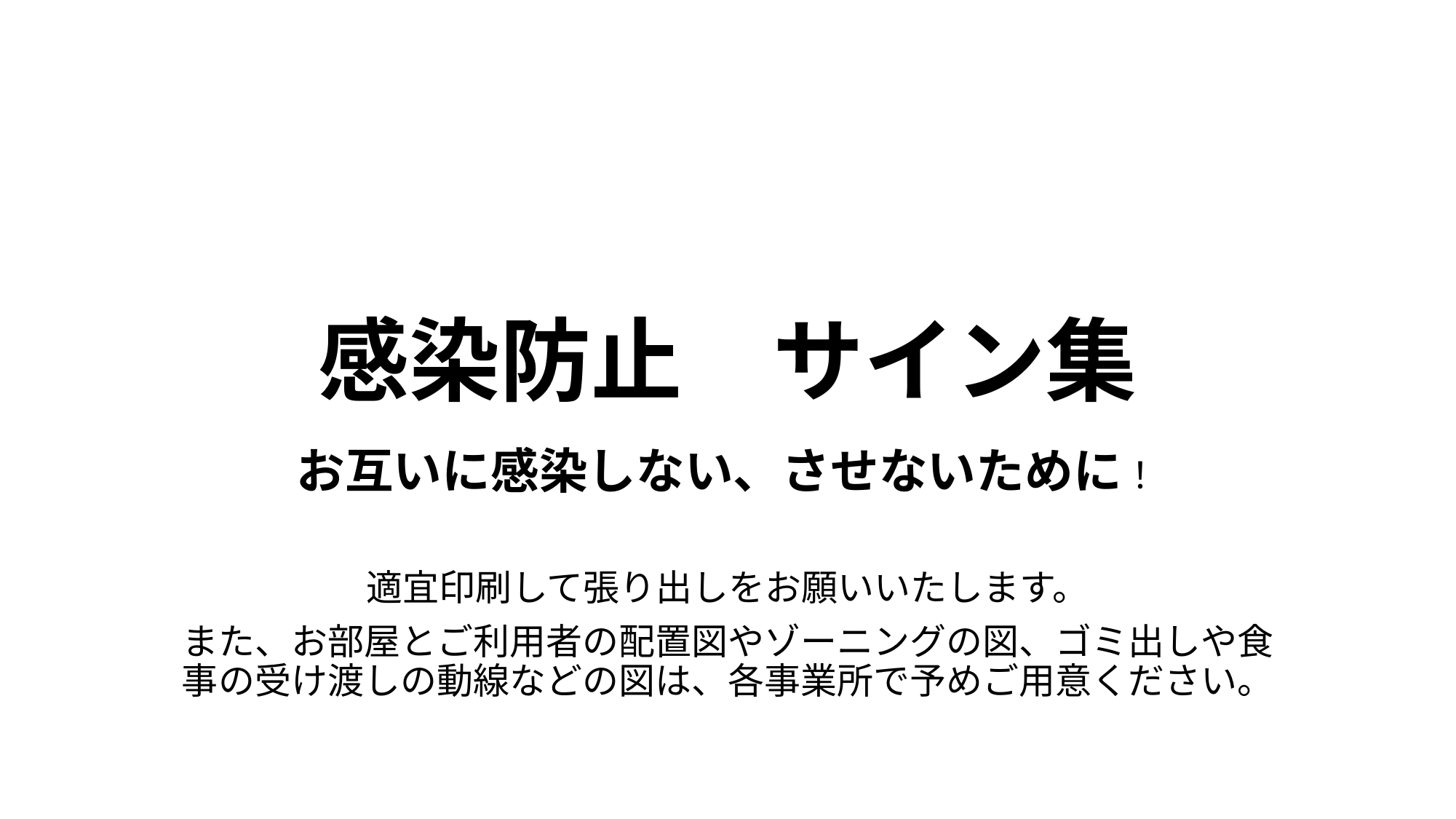

# 感染防止　サイン集
お互いに感染しない、させないために！

適宜印刷して張り出しをお願いいたします。
また、お部屋とご利用者の配置図やゾーニングの図、ゴミ出しや食事の受け渡しの動線などの図は、各事業所で予めご用意ください。